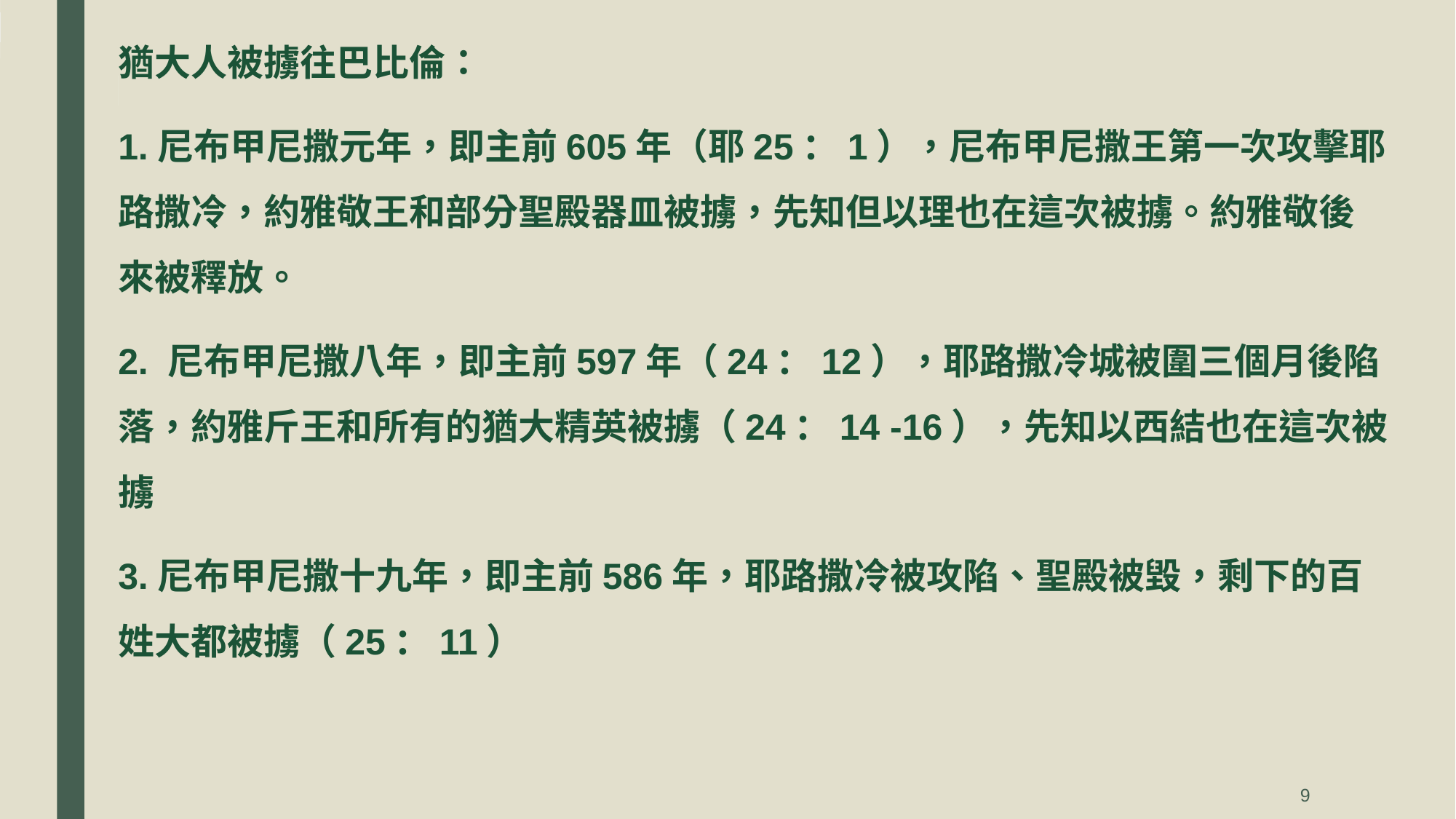

猶大人被擄往巴比倫：
1.尼布甲尼撒元年，即主前605年（耶25：1），尼布甲尼撒王第一次攻擊耶路撒冷，約雅敬王和部分聖殿器皿被擄，先知但以理也在這次被擄。約雅敬後來被釋放。
2. 尼布甲尼撒八年，即主前597年（24：12），耶路撒冷城被圍三個月後陷落，約雅斤王和所有的猶大精英被擄（24：14 -16），先知以西結也在這次被擄
3.尼布甲尼撒十九年，即主前586年，耶路撒冷被攻陷、聖殿被毀，剩下的百姓大都被擄（25：11）

9